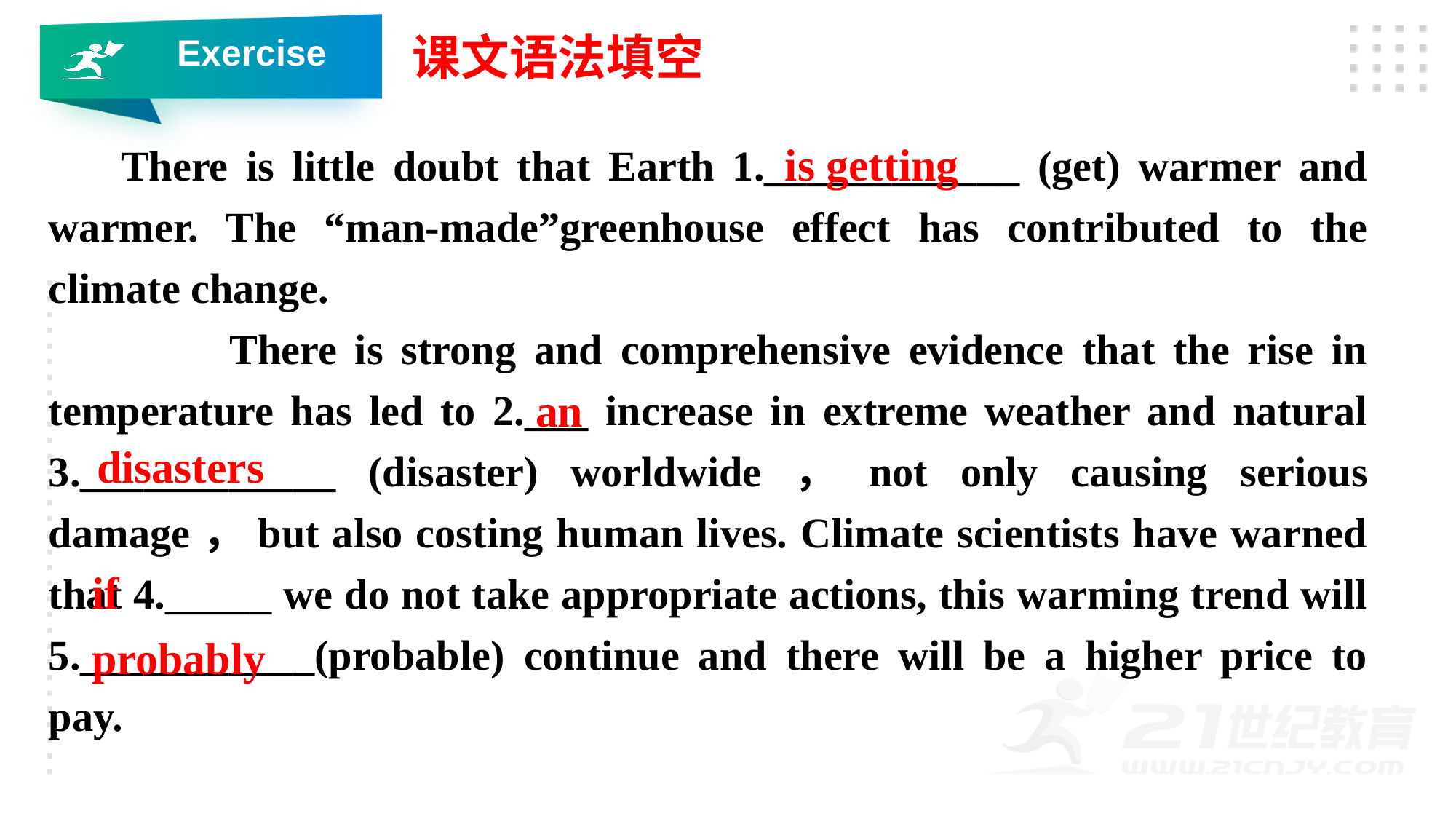

课文语法填空
Exercise
    There is little doubt that Earth 1.____________ (get) warmer and warmer. The “man-made”greenhouse effect has contributed to the climate change.
          There is strong and comprehensive evidence that the rise in temperature has led to 2.___ increase in extreme weather and natural 3.____________ (disaster) worldwide，not only causing serious damage，but also costing human lives. Climate scientists have warned that 4._____ we do not take appropriate actions, this warming trend will 5.___________(probable) continue and there will be a higher price to pay.
 is getting
an
disasters
 if
 probably